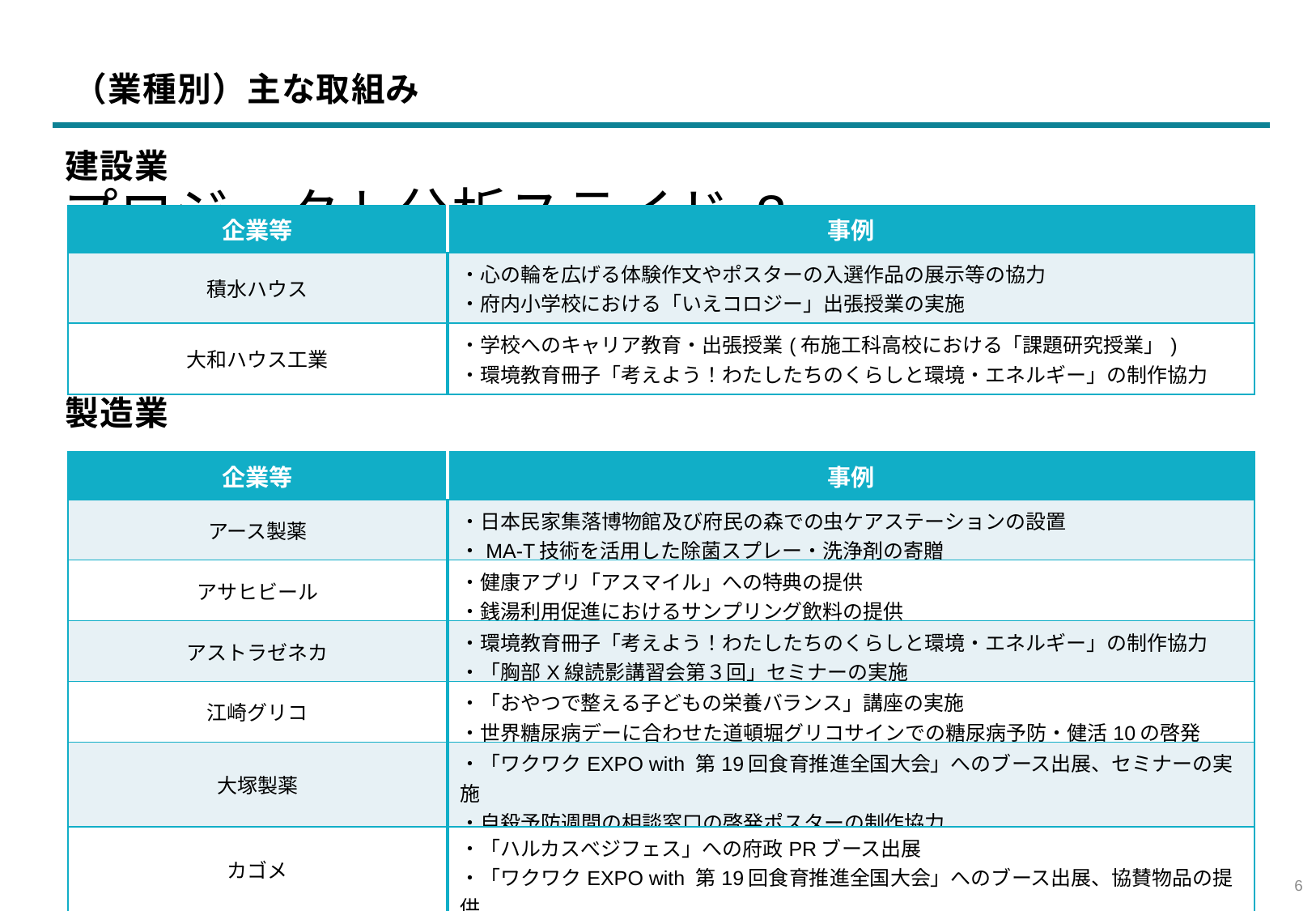

（業種別）主な取組み
建設業
プロジェクト分析スライド 3
| 企業等 | 事例 |
| --- | --- |
| 積水ハウス | ・心の輪を広げる体験作文やポスターの入選作品の展示等の協力 ・府内小学校における「いえコロジー」出張授業の実施 |
| 大和ハウス工業 | ・学校へのキャリア教育・出張授業(布施工科高校における「課題研究授業」) ・環境教育冊子「考えよう！わたしたちのくらしと環境・エネルギー」の制作協力 |
製造業
| 企業等 | 事例 |
| --- | --- |
| アース製薬 | ・日本民家集落博物館及び府民の森での虫ケアステーションの設置 ・MA-T技術を活用した除菌スプレー・洗浄剤の寄贈 |
| アサヒビール | ・健康アプリ「アスマイル」への特典の提供 ・銭湯利用促進におけるサンプリング飲料の提供 |
| アストラゼネカ | ・環境教育冊子「考えよう！わたしたちのくらしと環境・エネルギー」の制作協力 ・「胸部X線読影講習会第３回」セミナーの実施 |
| 江崎グリコ | ・「おやつで整える子どもの栄養バランス」講座の実施 ・世界糖尿病デーに合わせた道頓堀グリコサインでの糖尿病予防・健活10の啓発 |
| 大塚製薬 | ・「ワクワクEXPO with 第19回食育推進全国大会」へのブース出展、セミナーの実施 ・自殺予防週間の相談窓口の啓発ポスターの制作協力 |
| カゴメ | ・「ハルカスべジフェス」への府政PRブース出展 ・「ワクワクEXPO with 第19回食育推進全国大会」へのブース出展、協賛物品の提供 |
6